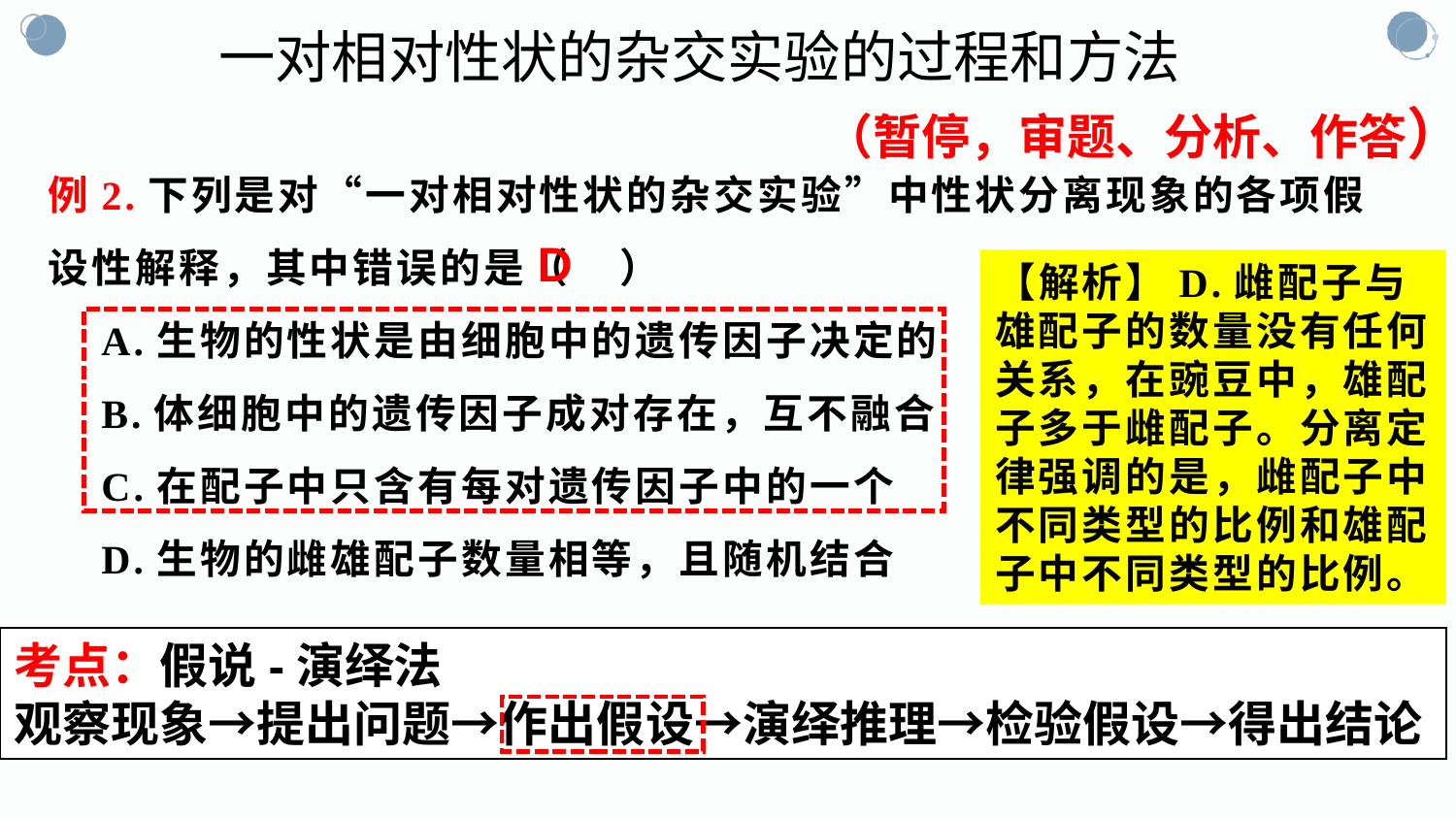

一对相对性状的杂交实验的过程和方法
（暂停，审题、分析、作答）
例2.下列是对“一对相对性状的杂交实验”中性状分离现象的各项假设性解释，其中错误的是（    ）
    A.生物的性状是由细胞中的遗传因子决定的
    B.体细胞中的遗传因子成对存在，互不融合
    C.在配子中只含有每对遗传因子中的一个
    D.生物的雌雄配子数量相等，且随机结合
D
【解析】D.雌配子与雄配子的数量没有任何关系，在豌豆中，雄配子多于雌配子。分离定律强调的是，雌配子中不同类型的比例和雄配子中不同类型的比例。

考点：假说-演绎法
观察现象→提出问题→作出假设→演绎推理→检验假设→得出结论